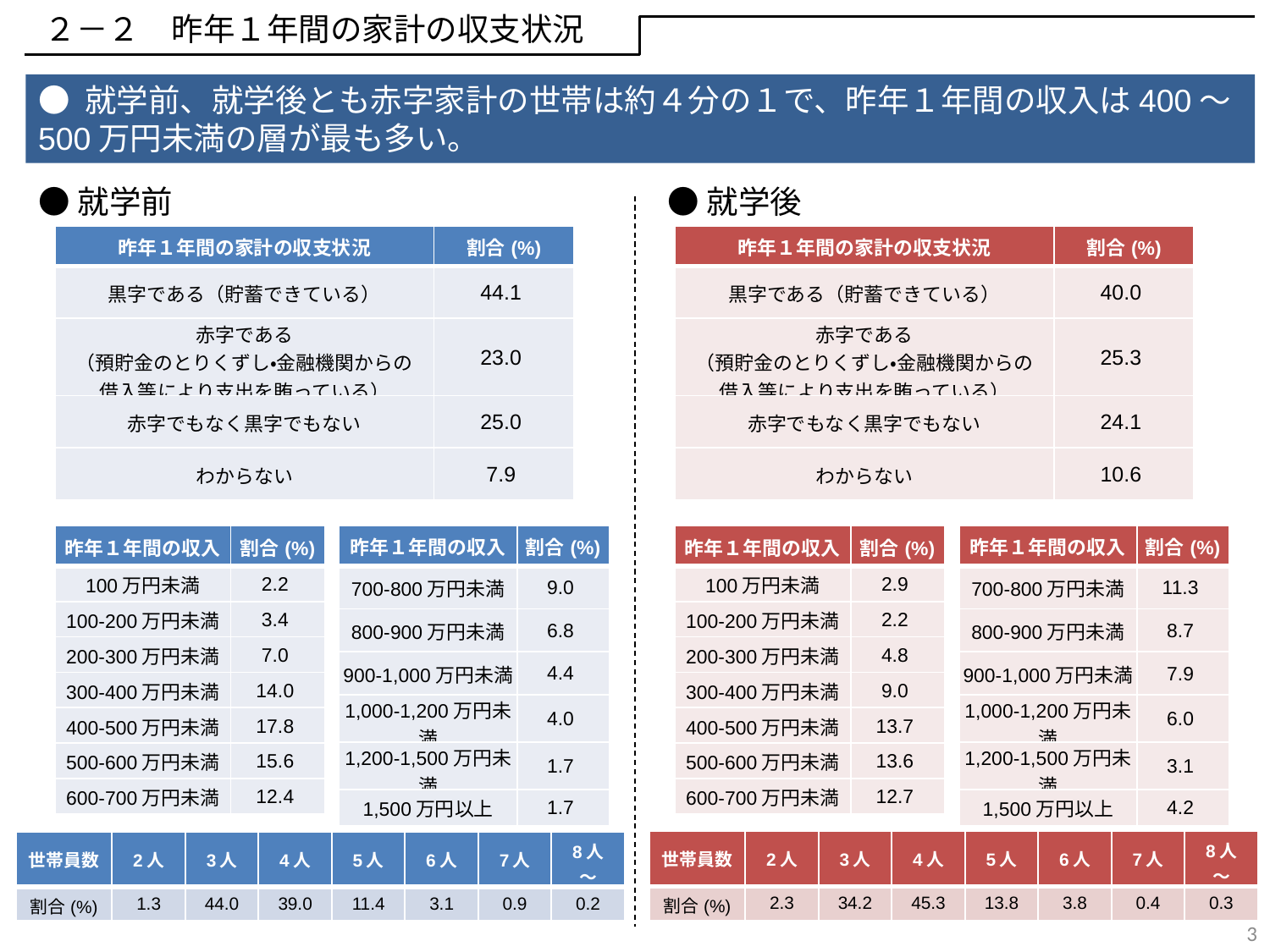

２－２　昨年１年間の家計の収支状況
● 就学前、就学後とも赤字家計の世帯は約４分の１で、昨年１年間の収入は400～500万円未満の層が最も多い。
●就学前
●就学後
| 昨年１年間の家計の収支状況 | 割合(%) |
| --- | --- |
| 黒字である（貯蓄できている） | 44.1 |
| 赤字である （預貯金のとりくずし・金融機関からの 借入等により支出を賄っている） | 23.0 |
| 赤字でもなく黒字でもない | 25.0 |
| わからない | 7.9 |
| 昨年１年間の家計の収支状況 | 割合(%) |
| --- | --- |
| 黒字である（貯蓄できている） | 40.0 |
| 赤字である （預貯金のとりくずし・金融機関からの 借入等により支出を賄っている） | 25.3 |
| 赤字でもなく黒字でもない | 24.1 |
| わからない | 10.6 |
| 昨年１年間の収入 | 割合(%) |
| --- | --- |
| 100万円未満 | 2.2 |
| 100-200万円未満 | 3.4 |
| 200-300万円未満 | 7.0 |
| 300-400万円未満 | 14.0 |
| 400-500万円未満 | 17.8 |
| 500-600万円未満 | 15.6 |
| 600-700万円未満 | 12.4 |
| 昨年１年間の収入 | 割合(%) |
| --- | --- |
| 700-800万円未満 | 9.0 |
| 800-900万円未満 | 6.8 |
| 900-1,000万円未満 | 4.4 |
| 1,000-1,200万円未満 | 4.0 |
| 1,200-1,500万円未満 | 1.7 |
| 1,500万円以上 | 1.7 |
| 昨年１年間の収入 | 割合(%) |
| --- | --- |
| 100万円未満 | 2.9 |
| 100-200万円未満 | 2.2 |
| 200-300万円未満 | 4.8 |
| 300-400万円未満 | 9.0 |
| 400-500万円未満 | 13.7 |
| 500-600万円未満 | 13.6 |
| 600-700万円未満 | 12.7 |
| 昨年１年間の収入 | 割合(%) |
| --- | --- |
| 700-800万円未満 | 11.3 |
| 800-900万円未満 | 8.7 |
| 900-1,000万円未満 | 7.9 |
| 1,000-1,200万円未満 | 6.0 |
| 1,200-1,500万円未満 | 3.1 |
| 1,500万円以上 | 4.2 |
| 世帯員数 | 2人 | 3人 | 4人 | 5人 | 6人 | 7人 | 8人～ |
| --- | --- | --- | --- | --- | --- | --- | --- |
| 割合(%) | 2.3 | 34.2 | 45.3 | 13.8 | 3.8 | 0.4 | 0.3 |
| 世帯員数 | 2人 | 3人 | 4人 | 5人 | 6人 | 7人 | 8人～ |
| --- | --- | --- | --- | --- | --- | --- | --- |
| 割合(%) | 1.3 | 44.0 | 39.0 | 11.4 | 3.1 | 0.9 | 0.2 |
3